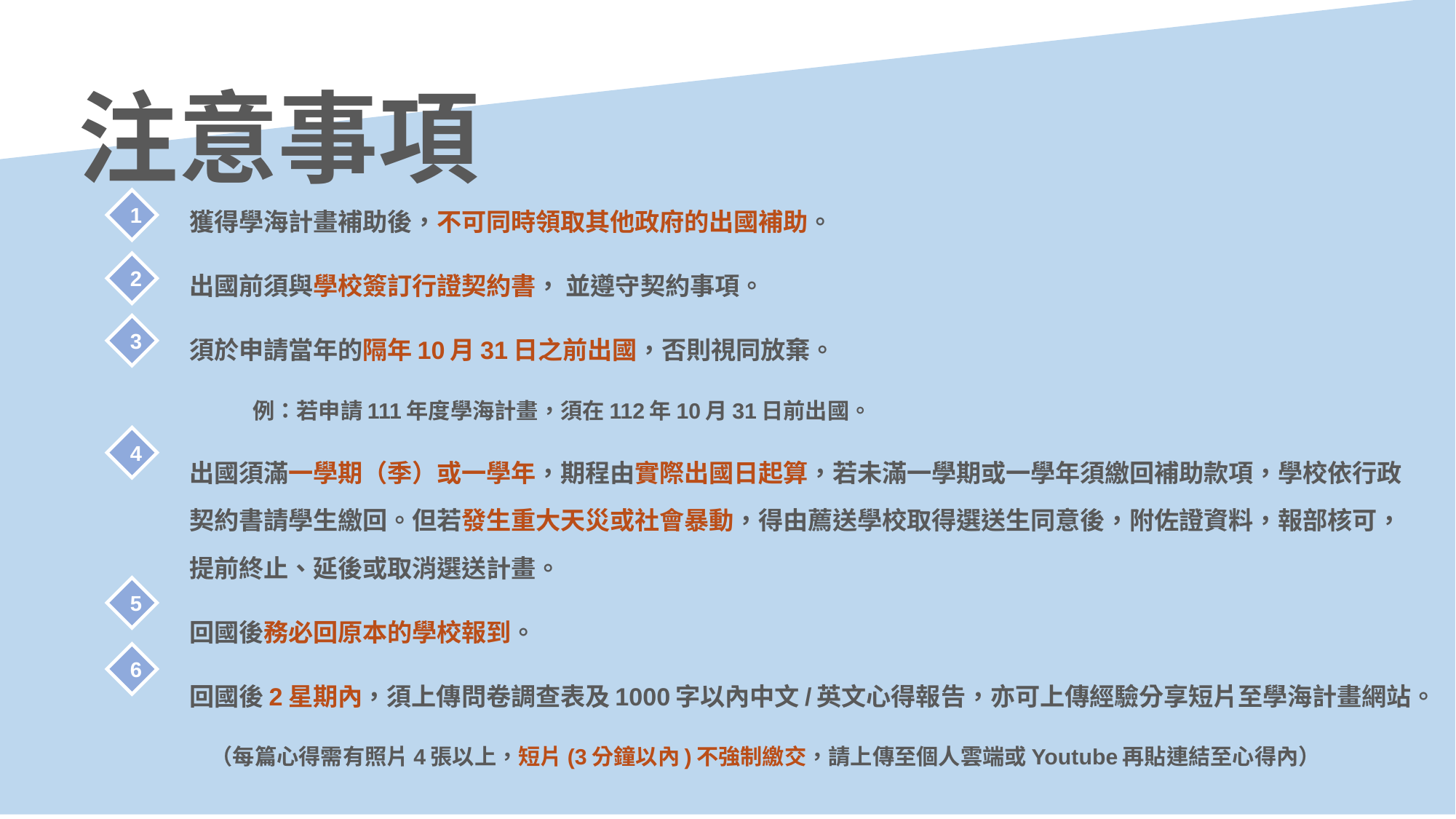

注意事項
獲得學海計畫補助後，不可同時領取其他政府的出國補助。
出國前須與學校簽訂行證契約書， 並遵守契約事項。
須於申請當年的隔年10月31日之前出國，否則視同放棄。
例：若申請111年度學海計畫，須在112年10月31日前出國。
出國須滿一學期（季）或一學年，期程由實際出國日起算，若未滿一學期或一學年須繳回補助款項，學校依行政契約書請學生繳回。但若發生重大天災或社會暴動，得由薦送學校取得選送生同意後，附佐證資料，報部核可，提前終止、延後或取消選送計畫。
回國後務必回原本的學校報到。
回國後2星期內，須上傳問卷調查表及1000字以內中文/英文心得報告，亦可上傳經驗分享短片至學海計畫網站。
（每篇心得需有照片4張以上，短片(3分鐘以內)不強制繳交，請上傳至個人雲端或Youtube再貼連結至心得內）
1
2
3
4
5
6